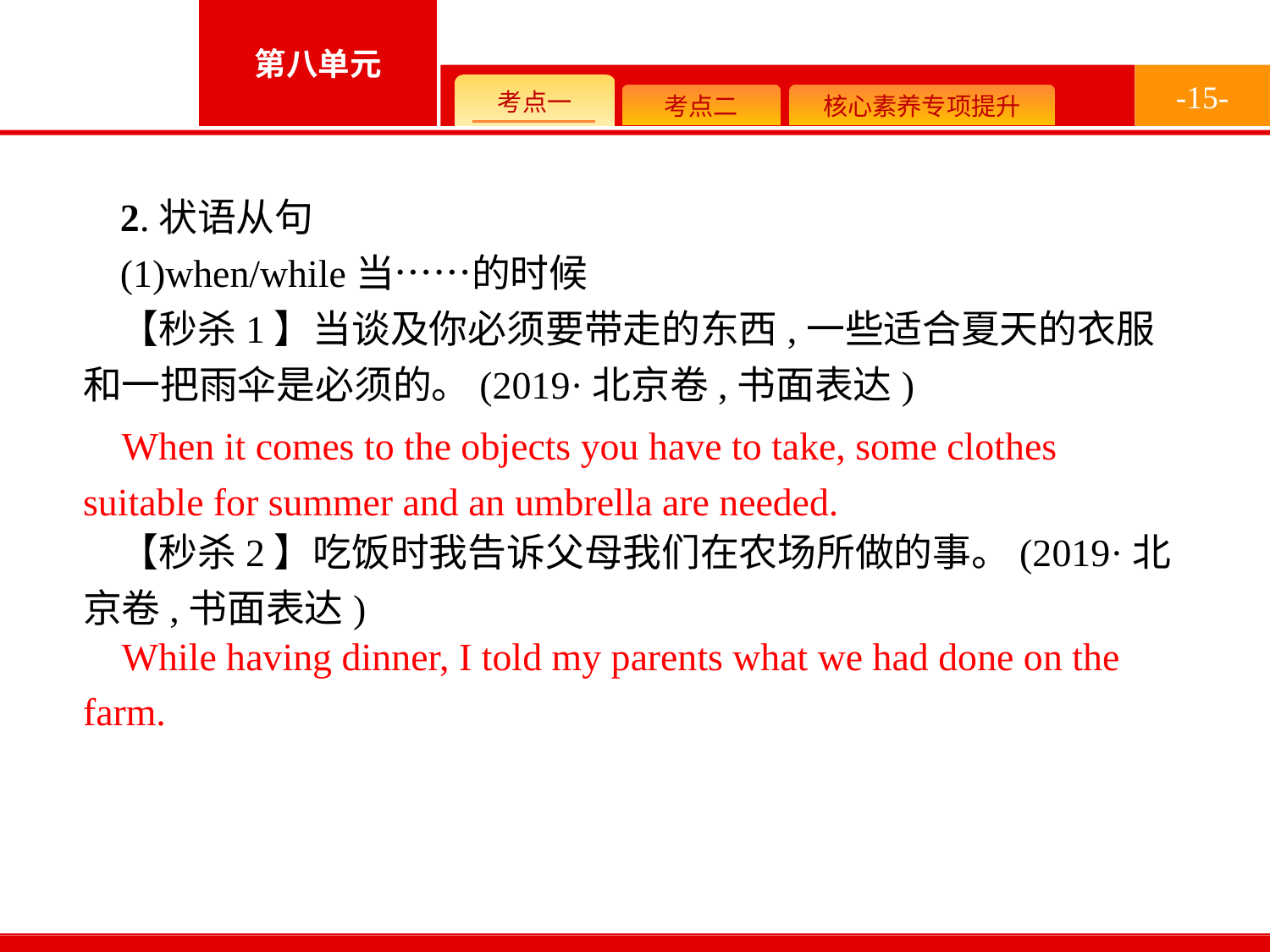

-15-
2.状语从句
(1)when/while当……的时候
【秒杀1】当谈及你必须要带走的东西,一些适合夏天的衣服和一把雨伞是必须的。(2019·北京卷,书面表达)

【秒杀2】吃饭时我告诉父母我们在农场所做的事。(2019·北京卷,书面表达)
When it comes to the objects you have to take, some clothes suitable for summer and an umbrella are needed.
While having dinner, I told my parents what we had done on the farm.